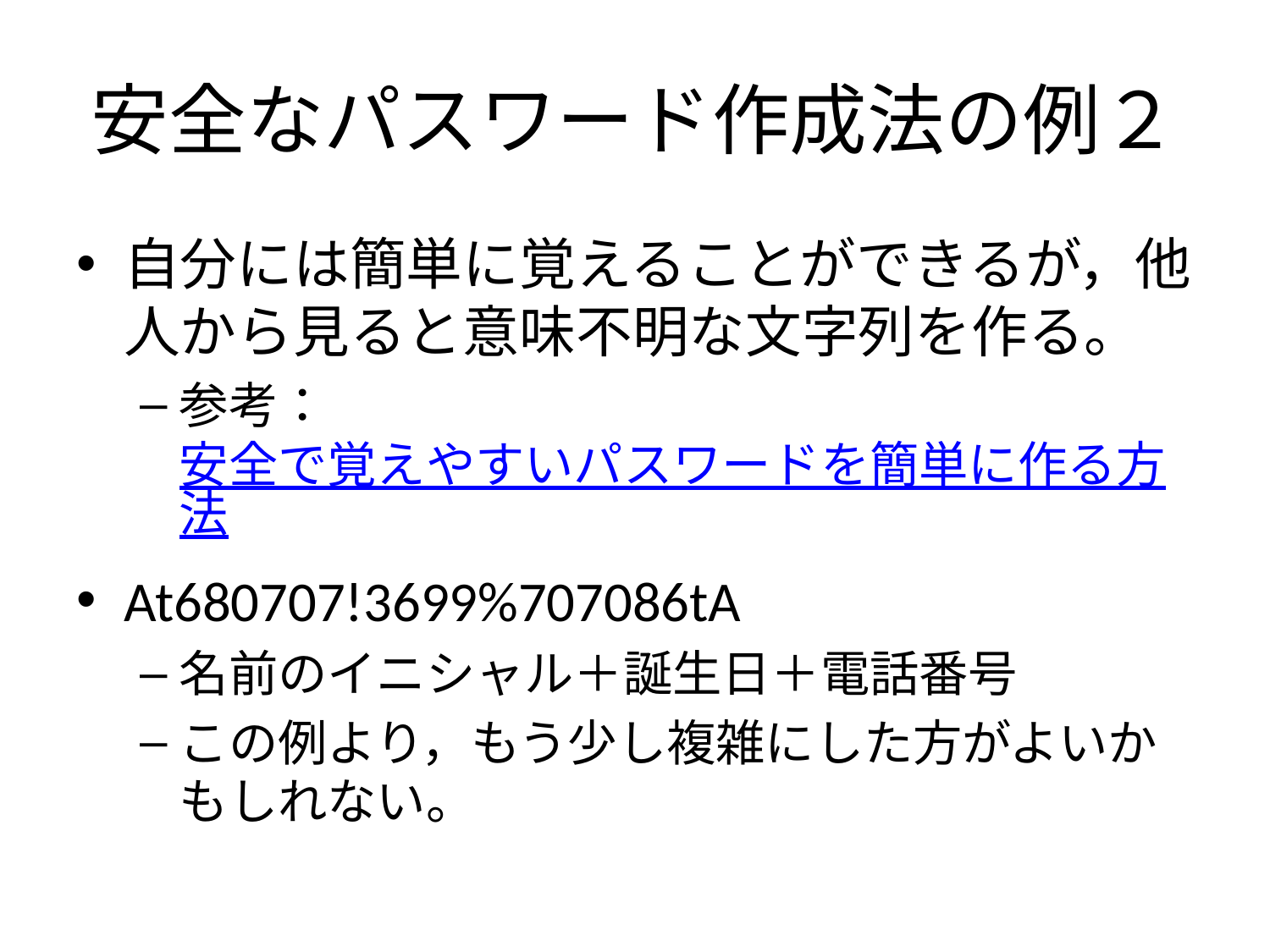

# 安全なパスワード作成法の例２
自分には簡単に覚えることができるが，他人から見ると意味不明な文字列を作る。
参考：安全で覚えやすいパスワードを簡単に作る方法
At680707!3699%707086tA
名前のイニシャル＋誕生日＋電話番号
この例より，もう少し複雑にした方がよいかもしれない。